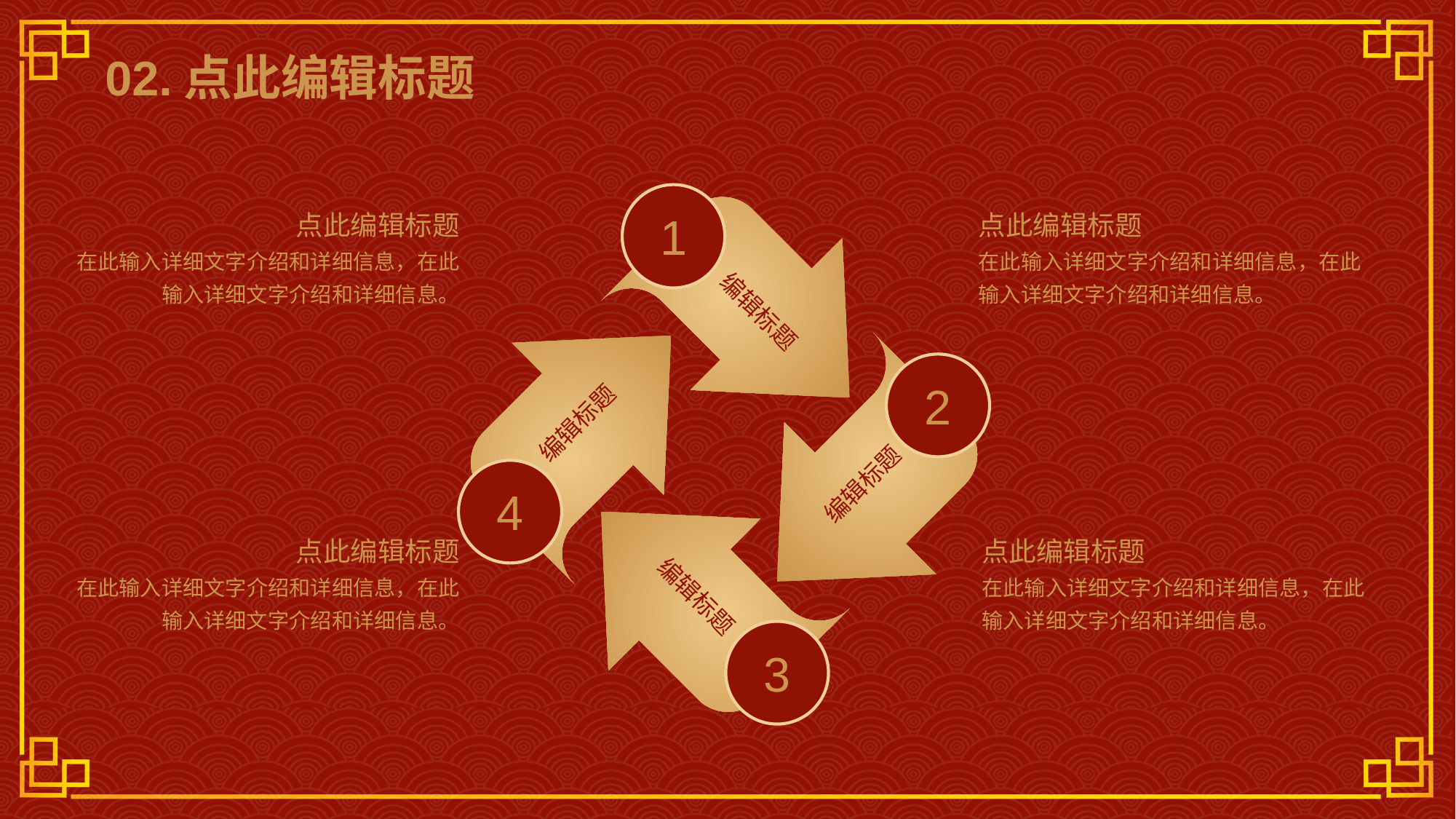

02.点此编辑标题

1
编辑标题
点此编辑标题
在此输入详细文字介绍和详细信息，在此输入详细文字介绍和详细信息。
点此编辑标题
在此输入详细文字介绍和详细信息，在此输入详细文字介绍和详细信息。

2
编辑标题

编辑标题

4

编辑标题

3
点此编辑标题
在此输入详细文字介绍和详细信息，在此输入详细文字介绍和详细信息。
点此编辑标题
在此输入详细文字介绍和详细信息，在此输入详细文字介绍和详细信息。